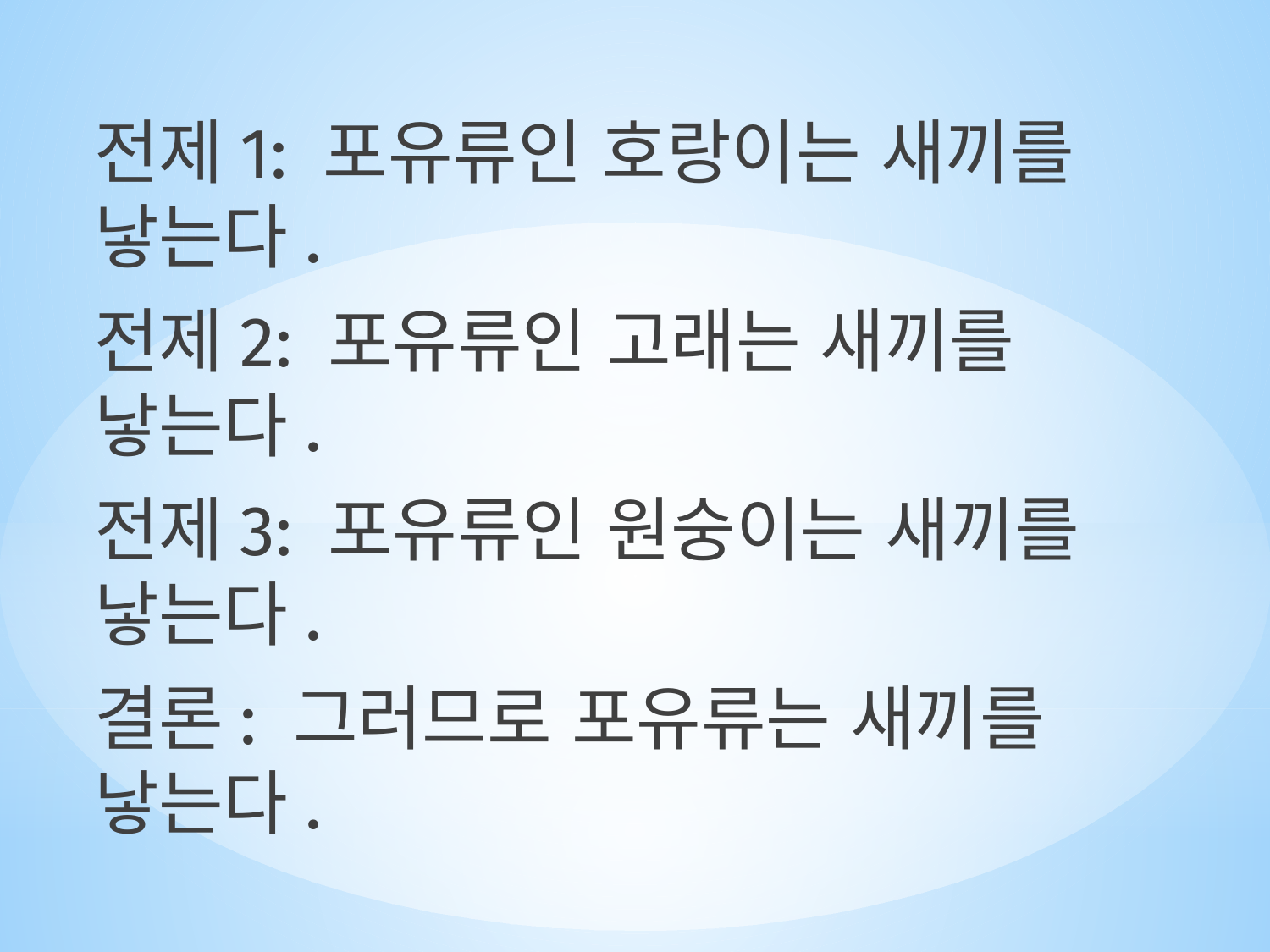

전제1: 포유류인 호랑이는 새끼를 낳는다.
전제2: 포유류인 고래는 새끼를 낳는다.
전제3: 포유류인 원숭이는 새끼를 낳는다.
결론: 그러므로 포유류는 새끼를 낳는다.
#